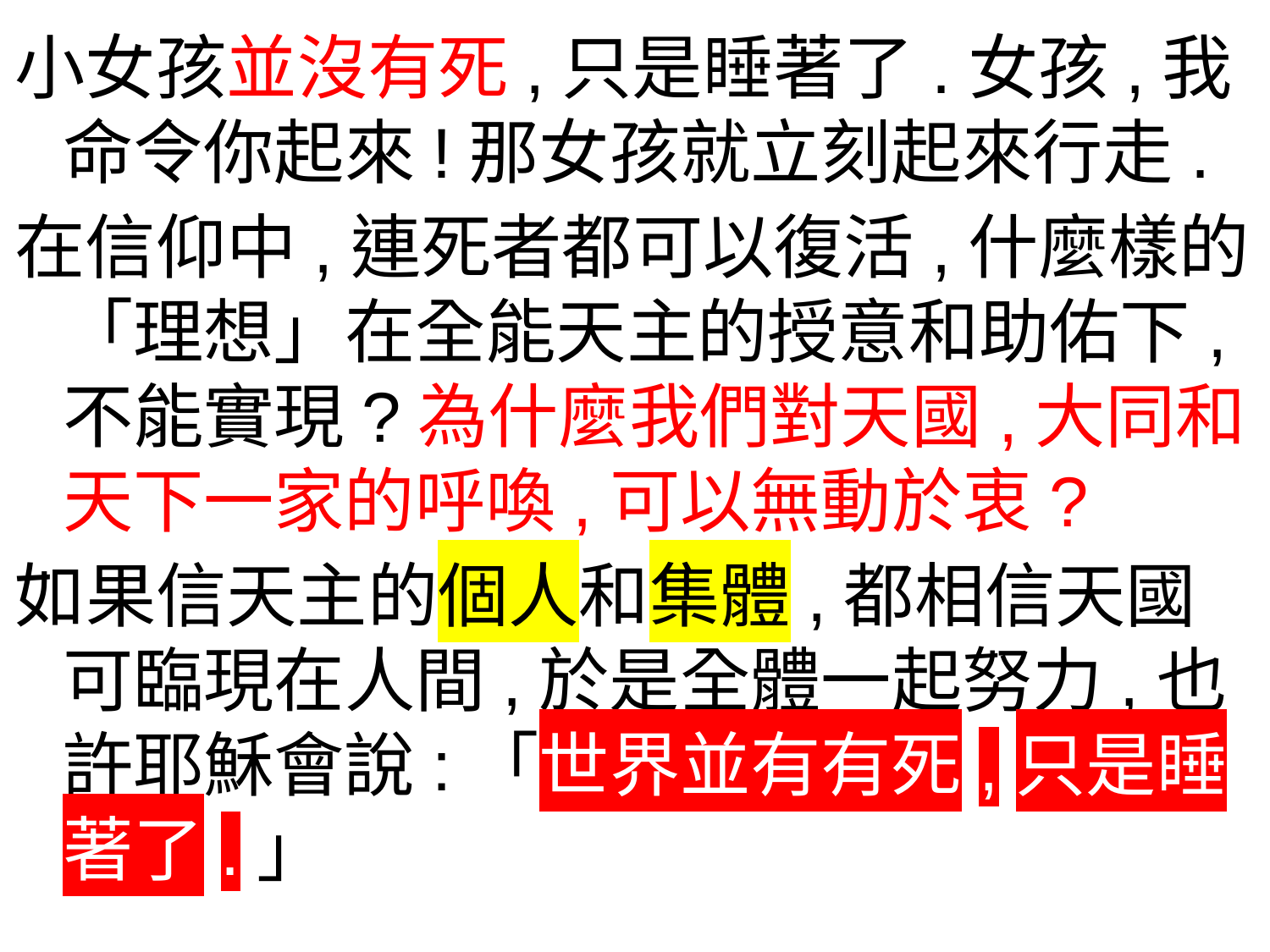

小女孩並沒有死,只是睡著了.女孩,我命令你起來!那女孩就立刻起來行走.
在信仰中,連死者都可以復活,什麼樣的「理想」在全能天主的授意和助佑下,不能實現?為什麼我們對天國,大同和天下一家的呼喚,可以無動於衷?
如果信天主的個人和集體,都相信天國可臨現在人間,於是全體一起努力,也許耶穌會說:「世界並有有死,只是睡著了.」